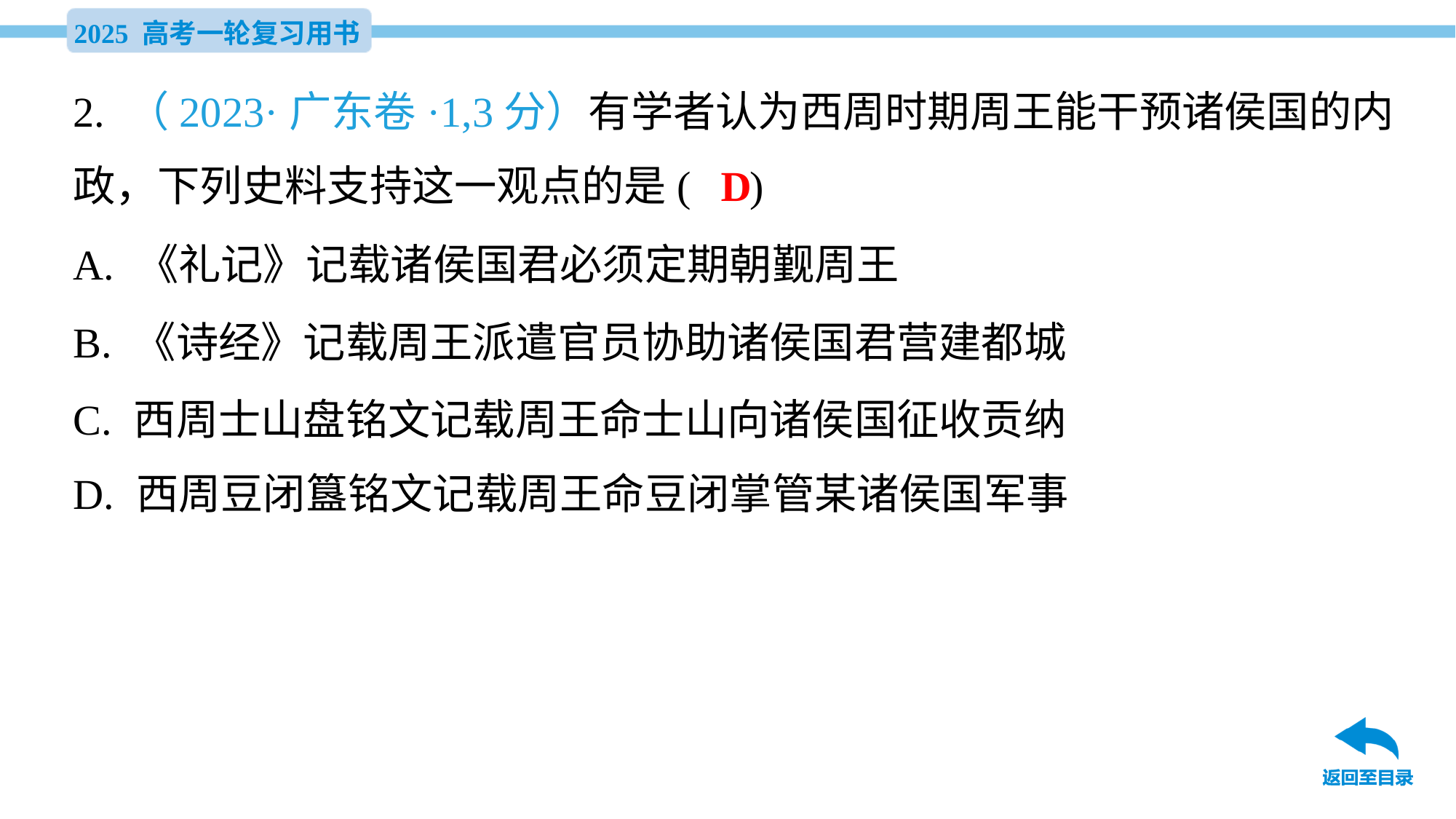

2. （2023·广东卷·1,3分）有学者认为西周时期周王能干预诸侯国的内
政，下列史料支持这一观点的是(     )
D
A. 《礼记》记载诸侯国君必须定期朝觐周王
B. 《诗经》记载周王派遣官员协助诸侯国君营建都城
C. 西周士山盘铭文记载周王命士山向诸侯国征收贡纳
D. 西周豆闭簋铭文记载周王命豆闭掌管某诸侯国军事